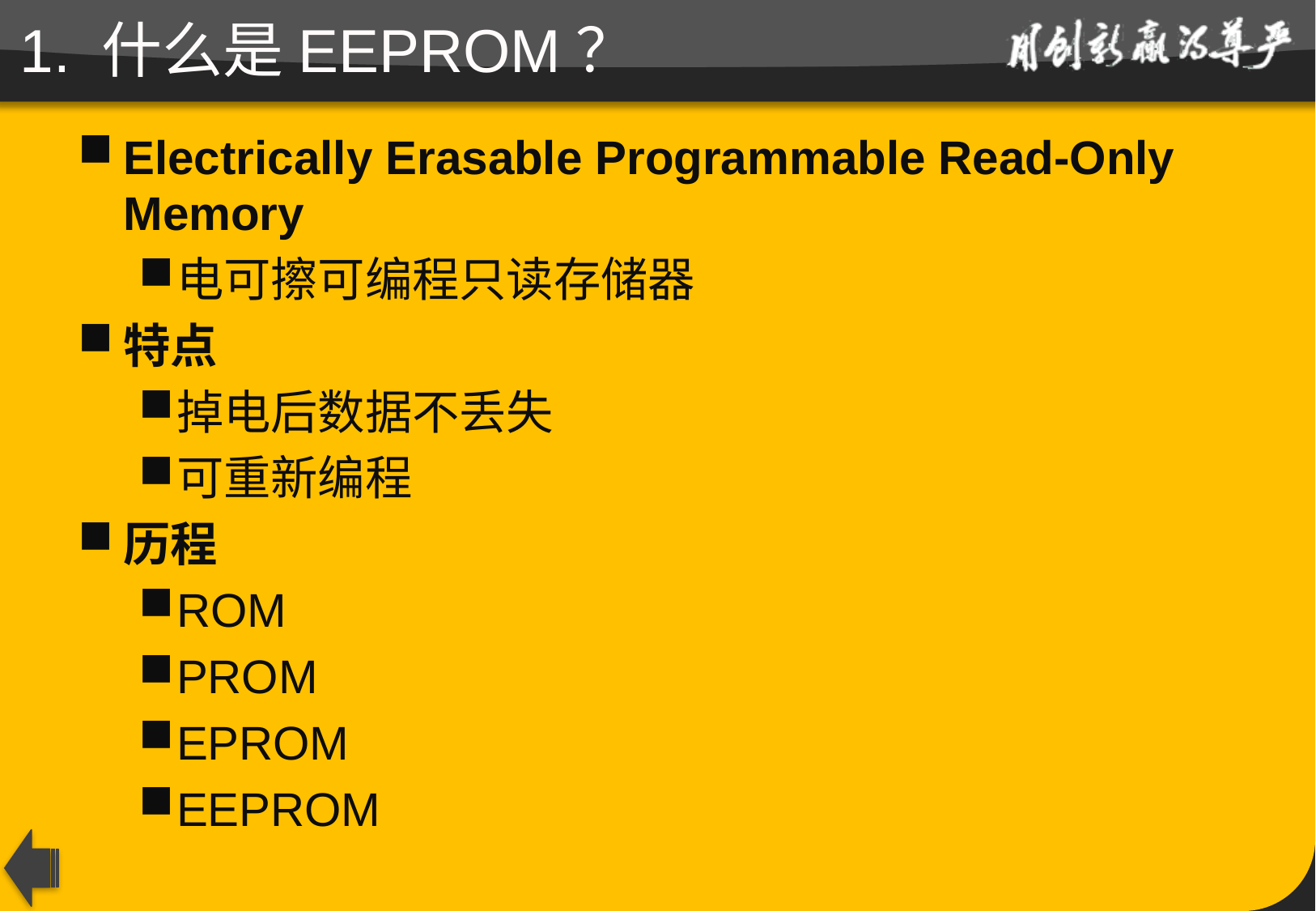

# 1. 什么是EEPROM？
Electrically Erasable Programmable Read-Only Memory
电可擦可编程只读存储器
特点
掉电后数据不丢失
可重新编程
历程
ROM
PROM
EPROM
EEPROM